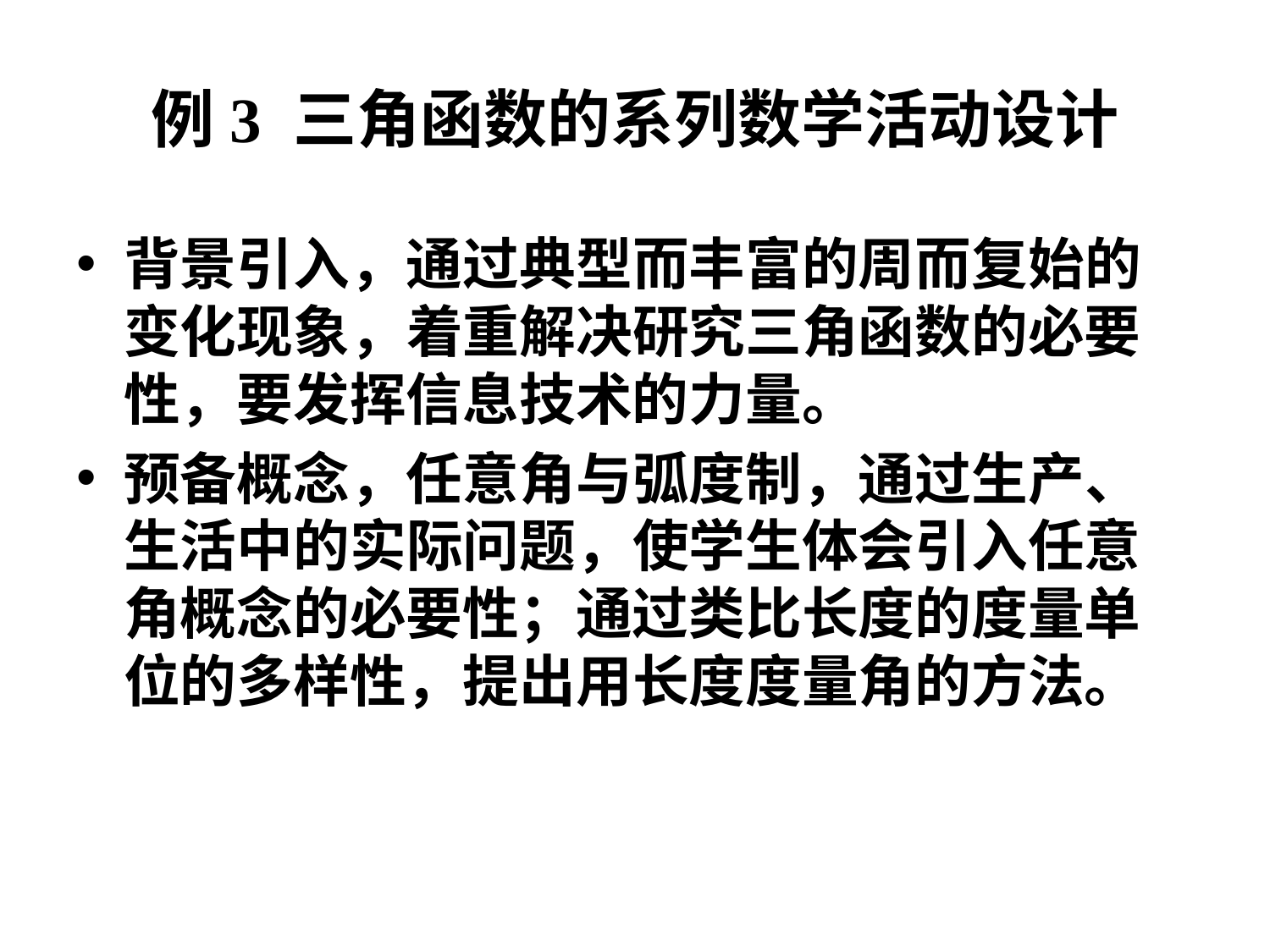

# 例3 三角函数的系列数学活动设计
背景引入，通过典型而丰富的周而复始的变化现象，着重解决研究三角函数的必要性，要发挥信息技术的力量。
预备概念，任意角与弧度制，通过生产、生活中的实际问题，使学生体会引入任意角概念的必要性；通过类比长度的度量单位的多样性，提出用长度度量角的方法。